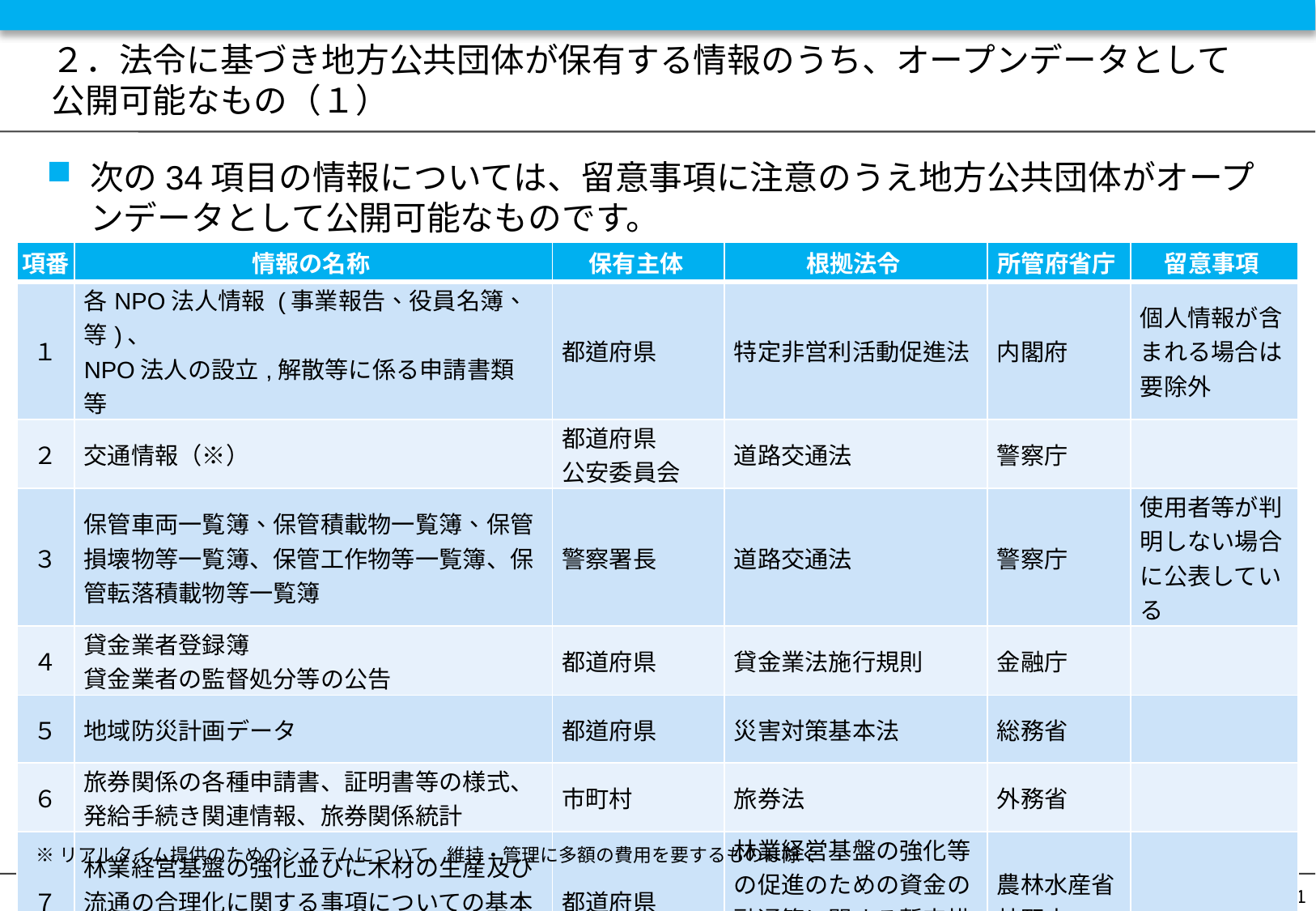

# ２．法令に基づき地方公共団体が保有する情報のうち、オープンデータとして公開可能なもの（１）
次の34項目の情報については、留意事項に注意のうえ地方公共団体がオープンデータとして公開可能なものです。
| 項番 | 情報の名称 | 保有主体 | 根拠法令 | 所管府省庁 | 留意事項 |
| --- | --- | --- | --- | --- | --- |
| １ | 各NPO法人情報 (事業報告、役員名簿、等)、 NPO法人の設立,解散等に係る申請書類　等 | 都道府県 | 特定非営利活動促進法 | 内閣府 | 個人情報が含まれる場合は要除外 |
| ２ | 交通情報（※） | 都道府県 公安委員会 | 道路交通法 | 警察庁 |  |
| ３ | 保管車両一覧簿、保管積載物一覧簿、保管損壊物等一覧簿、保管工作物等一覧簿、保管転落積載物等一覧簿 | 警察署長 | 道路交通法 | 警察庁 | 使用者等が判明しない場合に公表している |
| ４ | 貸金業者登録簿 貸金業者の監督処分等の公告 | 都道府県 | 貸金業法施行規則 | 金融庁 |  |
| ５ | 地域防災計画データ | 都道府県 | 災害対策基本法 | 総務省 |  |
| ６ | 旅券関係の各種申請書、証明書等の様式、発給手続き関連情報、旅券関係統計 | 市町村 | 旅券法 | 外務省 |  |
| ７ | 林業経営基盤の強化並びに木材の生産及び流通の合理化に関する事項についての基本構想 | 都道府県 | 林業経営基盤の強化等の促進のための資金の融通等に関する暫定措置法 | 農林水産省 林野庁 |  |
※リアルタイム提供のためのシステムについて、維持・管理に多額の費用を要するものは除く
81